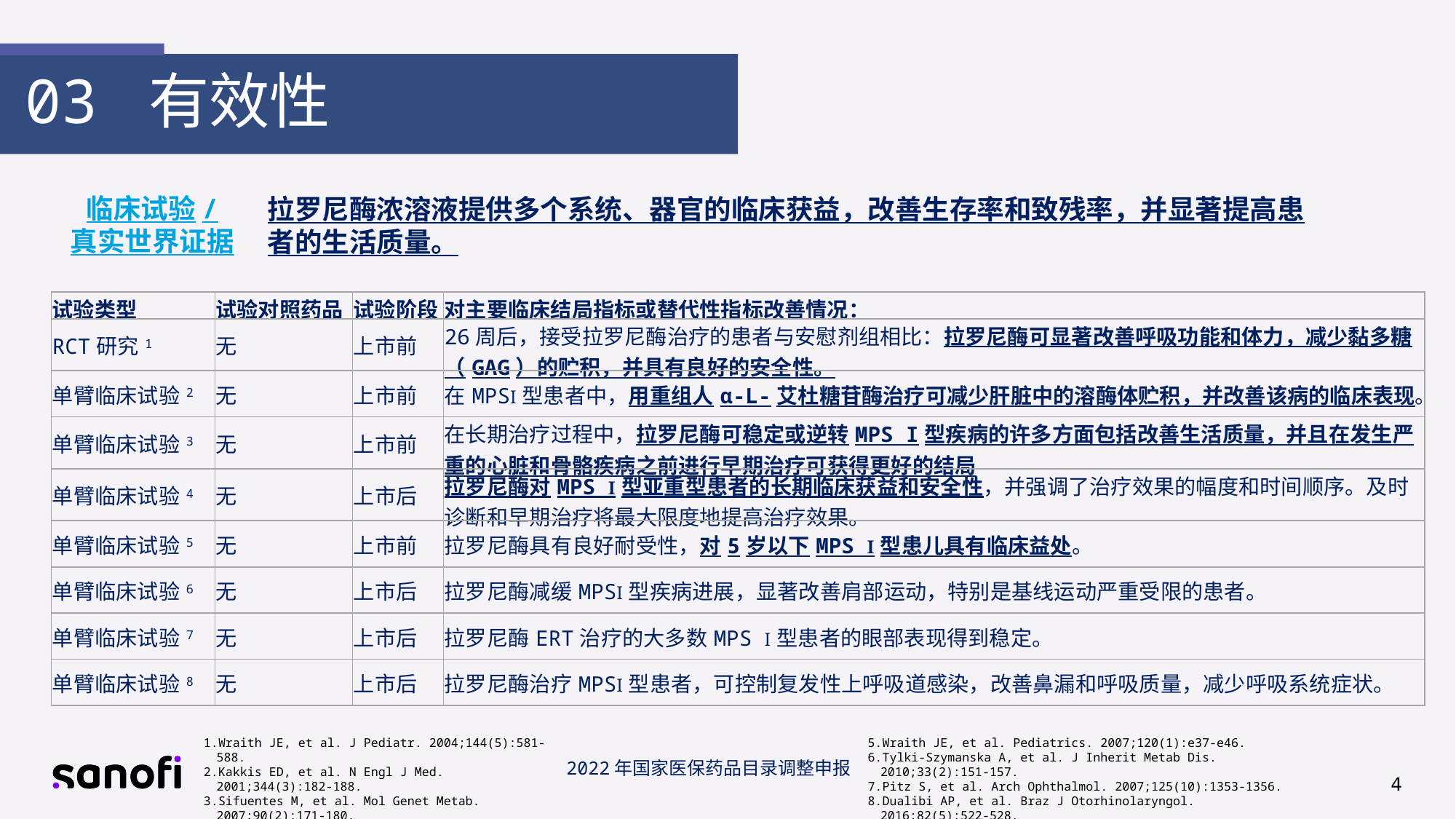

03 有效性
临床试验/
真实世界证据
拉罗尼酶浓溶液提供多个系统、器官的临床获益，改善生存率和致残率，并显著提高患者的生活质量。

| 试验类型 | 试验对照药品 | 试验阶段 | 对主要临床结局指标或替代性指标改善情况： |
| --- | --- | --- | --- |
| RCT研究1 | 无 | 上市前 | 26周后，接受拉罗尼酶治疗的患者与安慰剂组相比：拉罗尼酶可显著改善呼吸功能和体力，减少黏多糖（GAG）的贮积，并具有良好的安全性。 |
| 单臂临床试验2 | 无 | 上市前 | 在MPSⅠ型患者中，用重组人α-L-艾杜糖苷酶治疗可减少肝脏中的溶酶体贮积，并改善该病的临床表现。 |
| 单臂临床试验3 | 无 | 上市前 | 在长期治疗过程中，拉罗尼酶可稳定或逆转MPS I型疾病的许多方面包括改善生活质量，并且在发生严重的心脏和骨骼疾病之前进行早期治疗可获得更好的结局 |
| 单臂临床试验4 | 无 | 上市后 | 拉罗尼酶对MPS Ⅰ型亚重型患者的长期临床获益和安全性，并强调了治疗效果的幅度和时间顺序。及时诊断和早期治疗将最大限度地提高治疗效果。 |
| 单臂临床试验5 | 无 | 上市前 | 拉罗尼酶具有良好耐受性，对5岁以下MPS Ⅰ型患儿具有临床益处。 |
| 单臂临床试验6 | 无 | 上市后 | 拉罗尼酶减缓MPSⅠ型疾病进展，显著改善肩部运动，特别是基线运动严重受限的患者。 |
| 单臂临床试验7 | 无 | 上市后 | 拉罗尼酶ERT治疗的大多数MPS Ⅰ型患者的眼部表现得到稳定。 |
| 单臂临床试验8 | 无 | 上市后 | 拉罗尼酶治疗MPSⅠ型患者，可控制复发性上呼吸道感染，改善鼻漏和呼吸质量，减少呼吸系统症状。 |
Wraith JE, et al. J Pediatr. 2004;144(5):581-588.
Kakkis ED, et al. N Engl J Med. 2001;344(3):182-188.
Sifuentes M, et al. Mol Genet Metab. 2007;90(2):171-180.
Clarke LA, et al. Pediatrics. 2009;123(1):229-240.
Wraith JE, et al. Pediatrics. 2007;120(1):e37-e46.
Tylki-Szymanska A, et al. J Inherit Metab Dis. 2010;33(2):151-157.
Pitz S, et al. Arch Ophthalmol. 2007;125(10):1353-1356.
Dualibi AP, et al. Braz J Otorhinolaryngol. 2016;82(5):522-528.
4